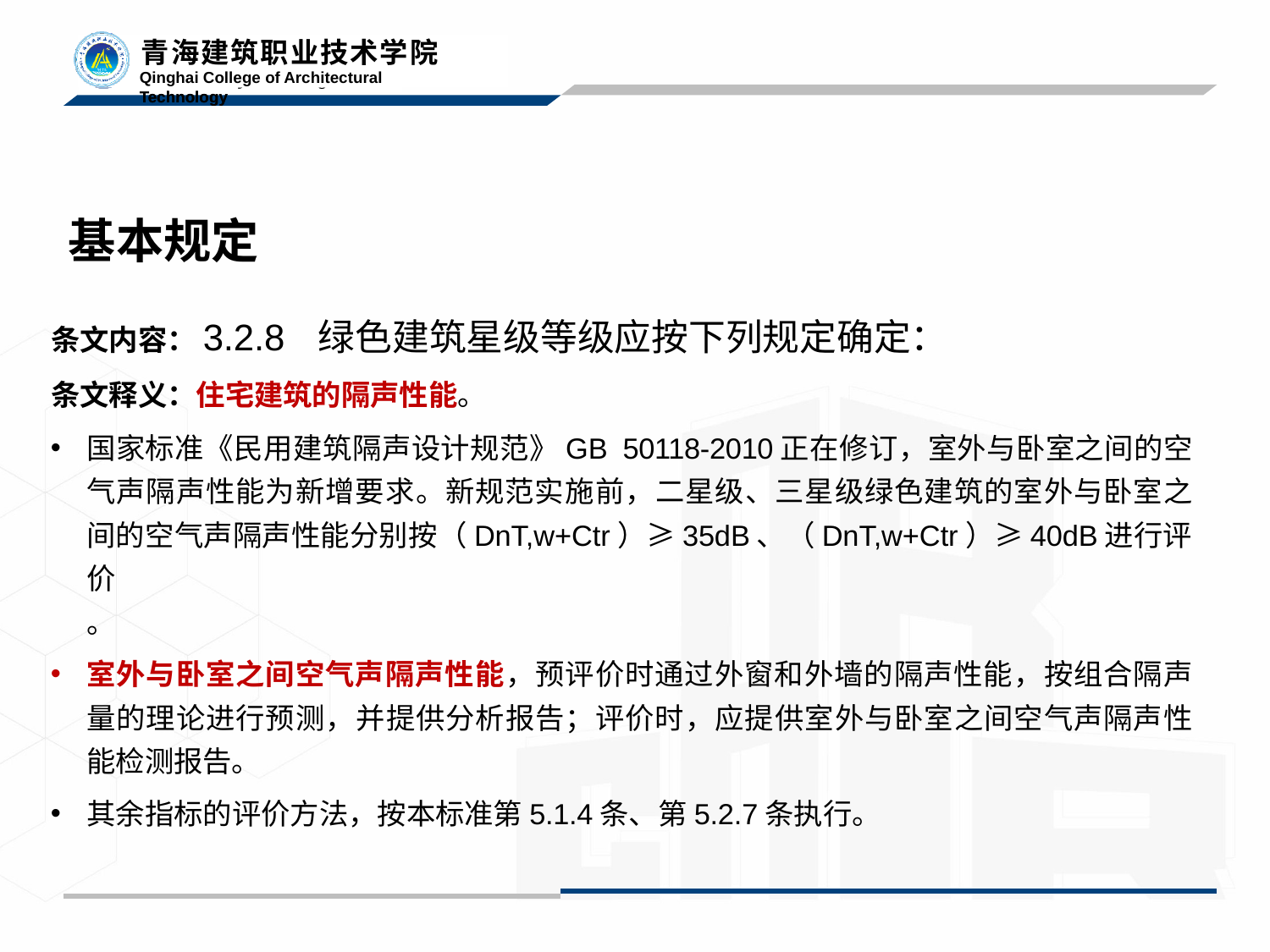

# 基本规定
条文内容：3.2.8	绿色建筑星级等级应按下列规定确定：
条文释义：住宅建筑的隔声性能。
国家标准《民用建筑隔声设计规范》GB 50118-2010正在修订，室外与卧室之间的空 气声隔声性能为新增要求。新规范实施前，二星级、三星级绿色建筑的室外与卧室之 间的空气声隔声性能分别按（DnT,w+Ctr）≥35dB、（DnT,w+Ctr）≥40dB进行评价
。
室外与卧室之间空气声隔声性能，预评价时通过外窗和外墙的隔声性能，按组合隔声 量的理论进行预测，并提供分析报告；评价时，应提供室外与卧室之间空气声隔声性 能检测报告。
其余指标的评价方法，按本标准第5.1.4条、第5.2.7条执行。